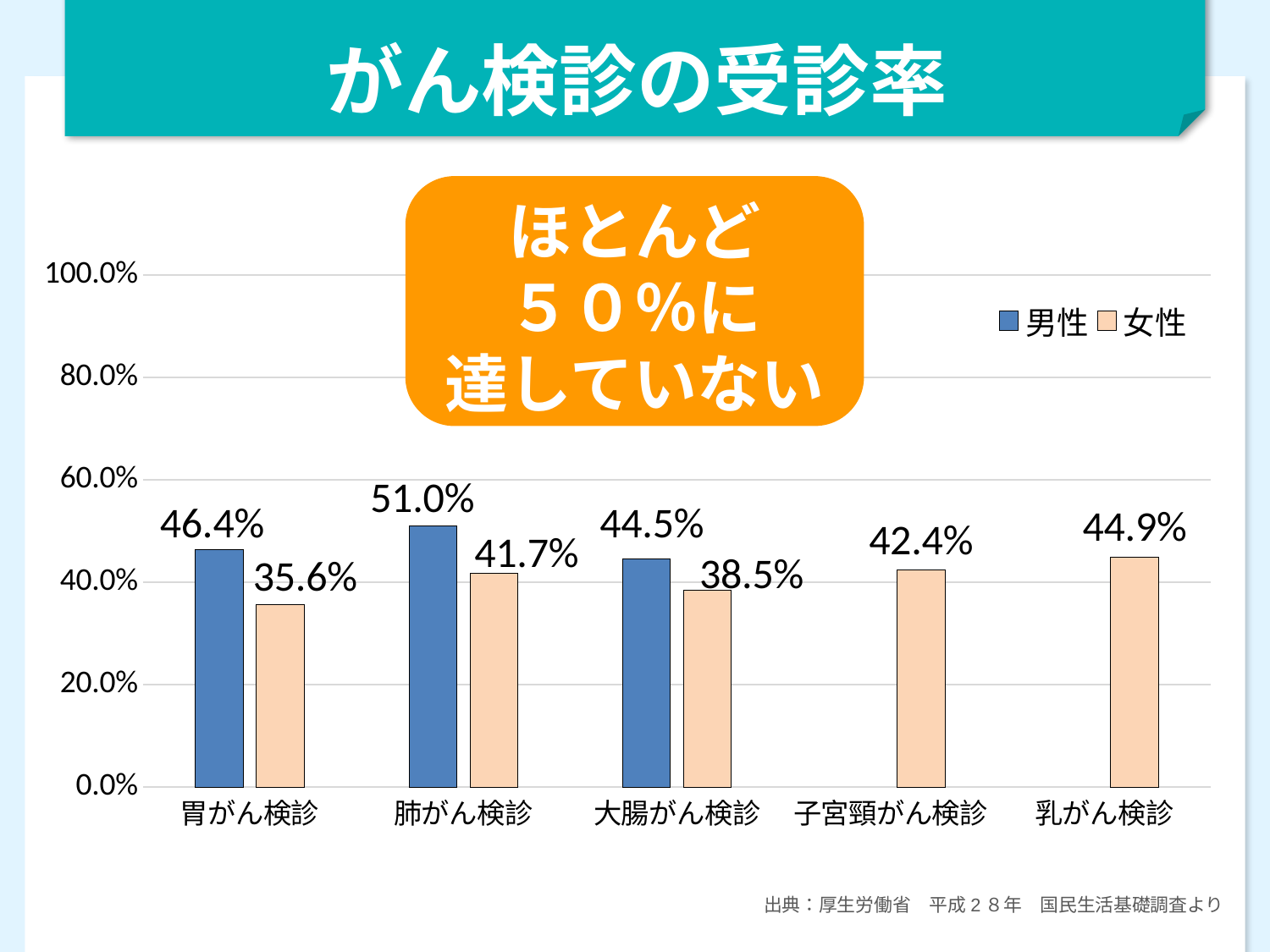

がん検診の受診率

### Chart

| Category | 男性 | 女性 |
|---|---|---|
| 胃がん検診 | 0.464 | 0.356 |
| 肺がん検診 | 0.51 | 0.417 |
| 大腸がん検診 | 0.445 | 0.385 |
| 子宮頸がん検診 | None | 0.424 |
| 乳がん検診 | None | 0.449 |
ほとんど
５０％に
達していない
出典：厚生労働省　平成2８年　国民生活基礎調査より